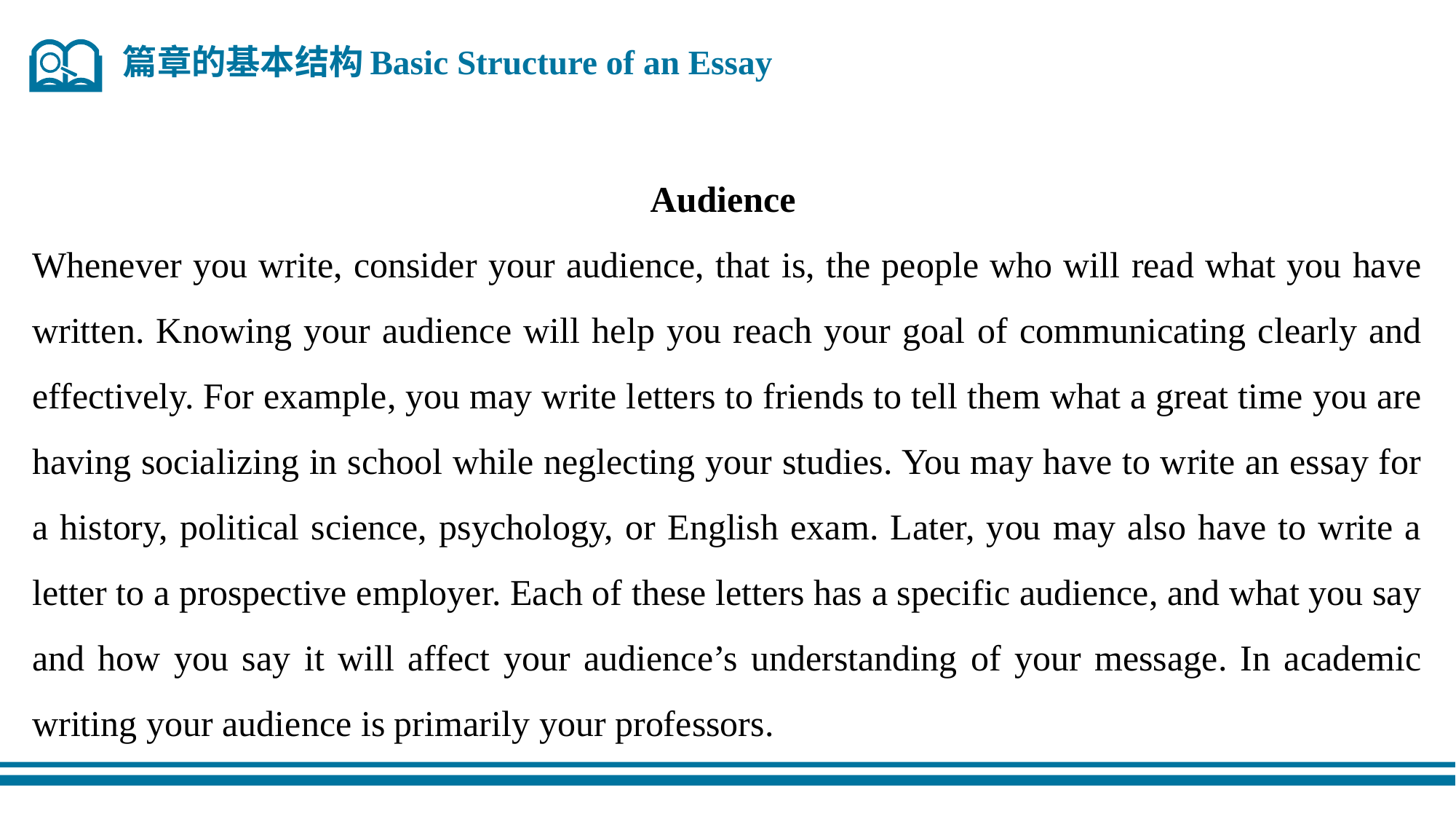

篇章的基本结构Basic Structure of an Essay
Audience
Whenever you write, consider your audience, that is, the people who will read what you have written. Knowing your audience will help you reach your goal of communicating clearly and effectively. For example, you may write letters to friends to tell them what a great time you are having socializing in school while neglecting your studies. You may have to write an essay for a history, political science, psychology, or English exam. Later, you may also have to write a letter to a prospective employer. Each of these letters has a specific audience, and what you say and how you say it will affect your audience’s understanding of your message. In academic writing your audience is primarily your professors.